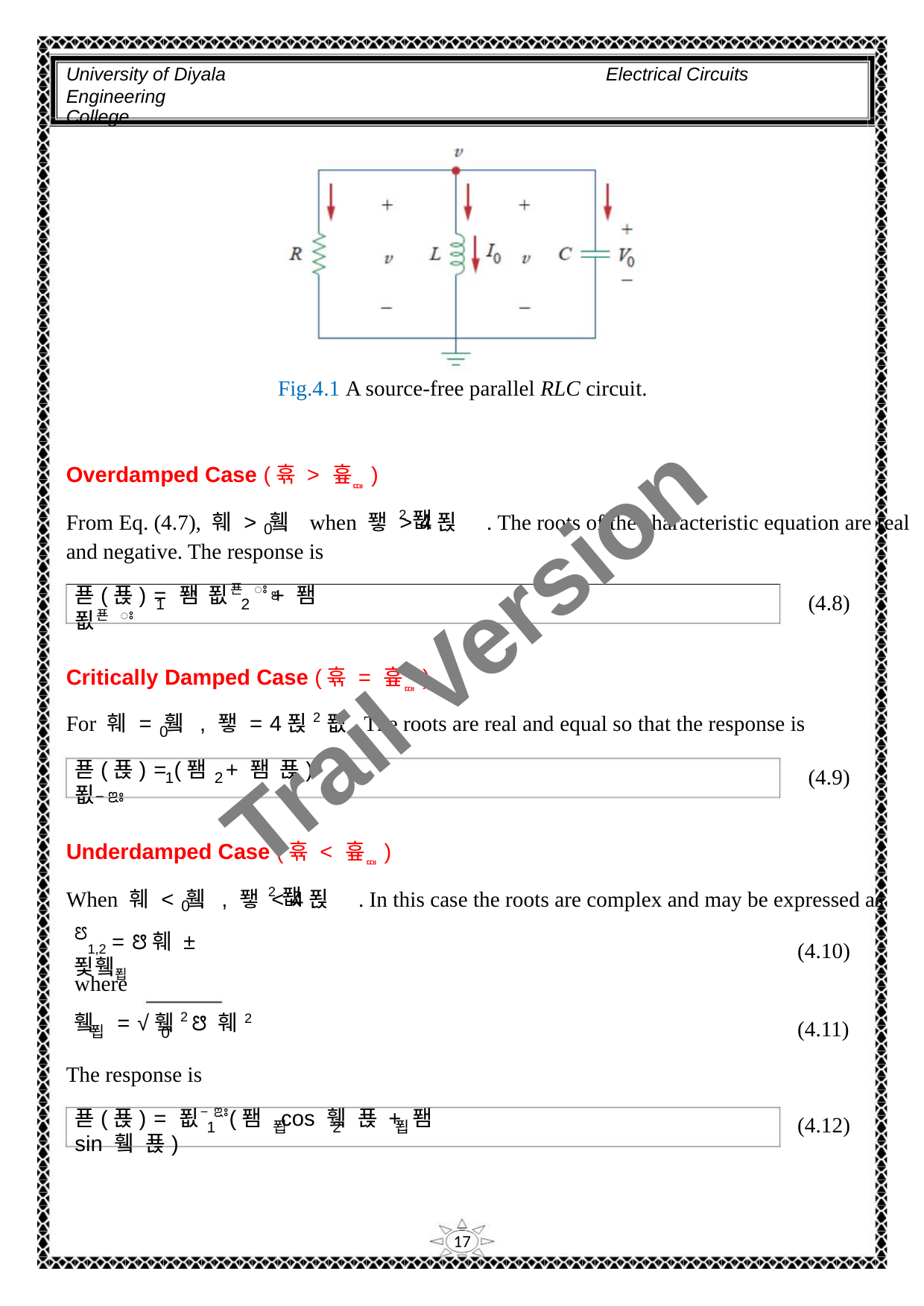

University of Diyala
Engineering College
Electrical Circuits
Fig.4.1 A source-free parallel RLC circuit.
Overdamped Case (휶 > 흎ퟎ)
2퐶
From Eq. (4.7), 훼 > 휔 when 퐿 > 4푅 . The roots of the characteristic equation are real
0
and negative. The response is
푣(푡) = 퐴 푒푠 ꢁ + 퐴 푒푠 ꢁ
Trail Version
Trail Version
Trail Version
Trail Version
Trail Version
Trail Version
Trail Version
Trail Version
Trail Version
Trail Version
Trail Version
Trail Version
Trail Version
ꢀ
ꢂ
(4.8)
1
2
Critically Damped Case (휶 = 흎ퟎ)
For 훼 = 휔 , 퐿 = 4푅2퐶. The roots are real and equal so that the response is
0
푣(푡) = (퐴 + 퐴 푡)푒−ꢃꢁ
(4.9)
1
2
Underdamped Case (휶 < 흎ퟎ)
2퐶
When 훼 < 휔 , 퐿 < 4푅 . In this case the roots are complex and may be expressed as
0
ꢄ1,2 = ꢅ훼 ± 푗휔푑
(4.10)
where
휔 = √휔2 ꢅ 훼2
(4.11)
(4.12)
푑
0
The response is
푣(푡) = 푒−ꢃꢁ(퐴 cos 휔 푡 + 퐴 sin 휔 푡)
1
푑
2
푑
17